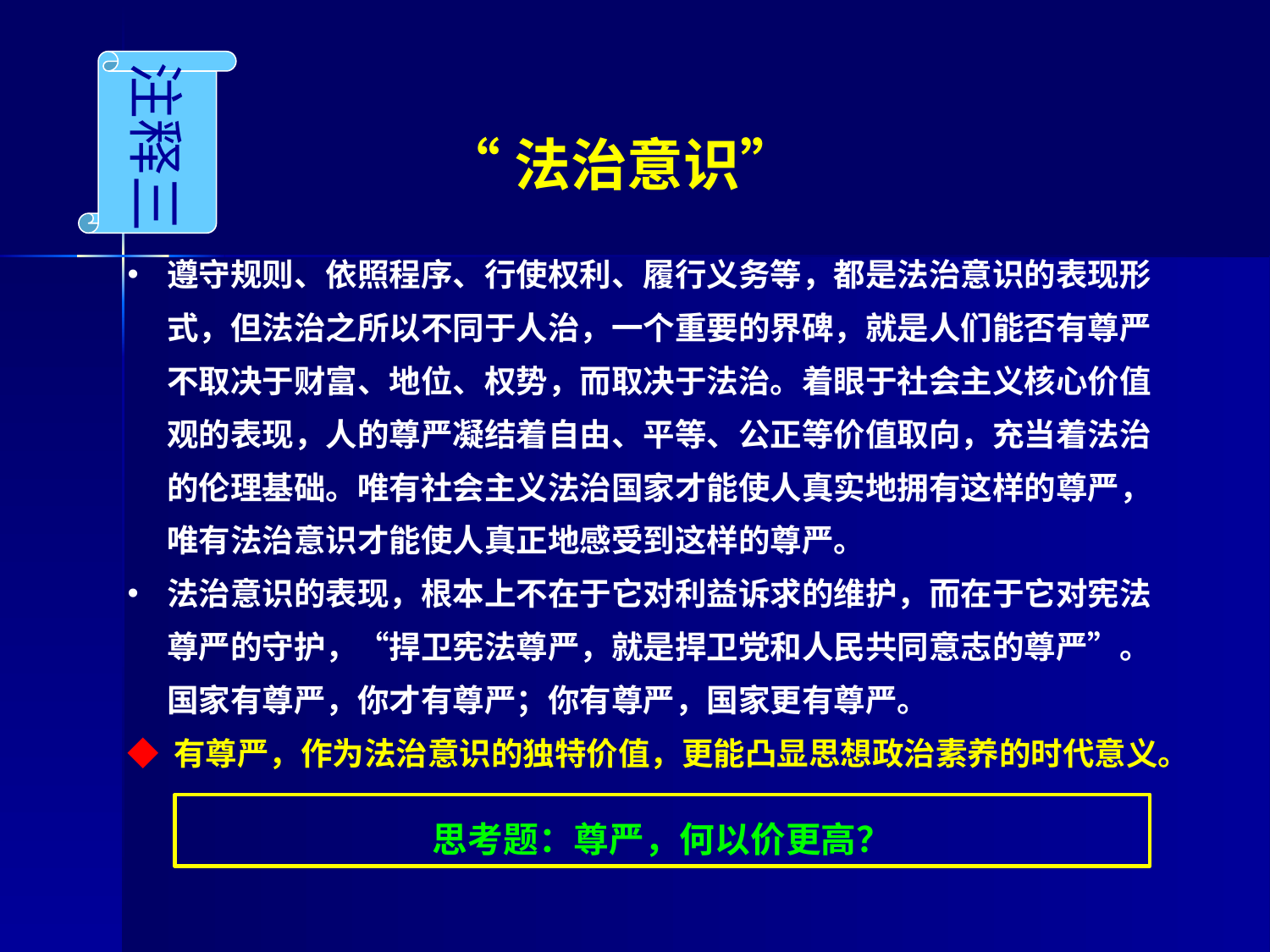

注释三
“法治意识”
遵守规则、依照程序、行使权利、履行义务等，都是法治意识的表现形式，但法治之所以不同于人治，一个重要的界碑，就是人们能否有尊严不取决于财富、地位、权势，而取决于法治。着眼于社会主义核心价值观的表现，人的尊严凝结着自由、平等、公正等价值取向，充当着法治的伦理基础。唯有社会主义法治国家才能使人真实地拥有这样的尊严，唯有法治意识才能使人真正地感受到这样的尊严。
法治意识的表现，根本上不在于它对利益诉求的维护，而在于它对宪法尊严的守护，“捍卫宪法尊严，就是捍卫党和人民共同意志的尊严”。国家有尊严，你才有尊严；你有尊严，国家更有尊严。
◆ 有尊严，作为法治意识的独特价值，更能凸显思想政治素养的时代意义。

思考题：尊严，何以价更高？